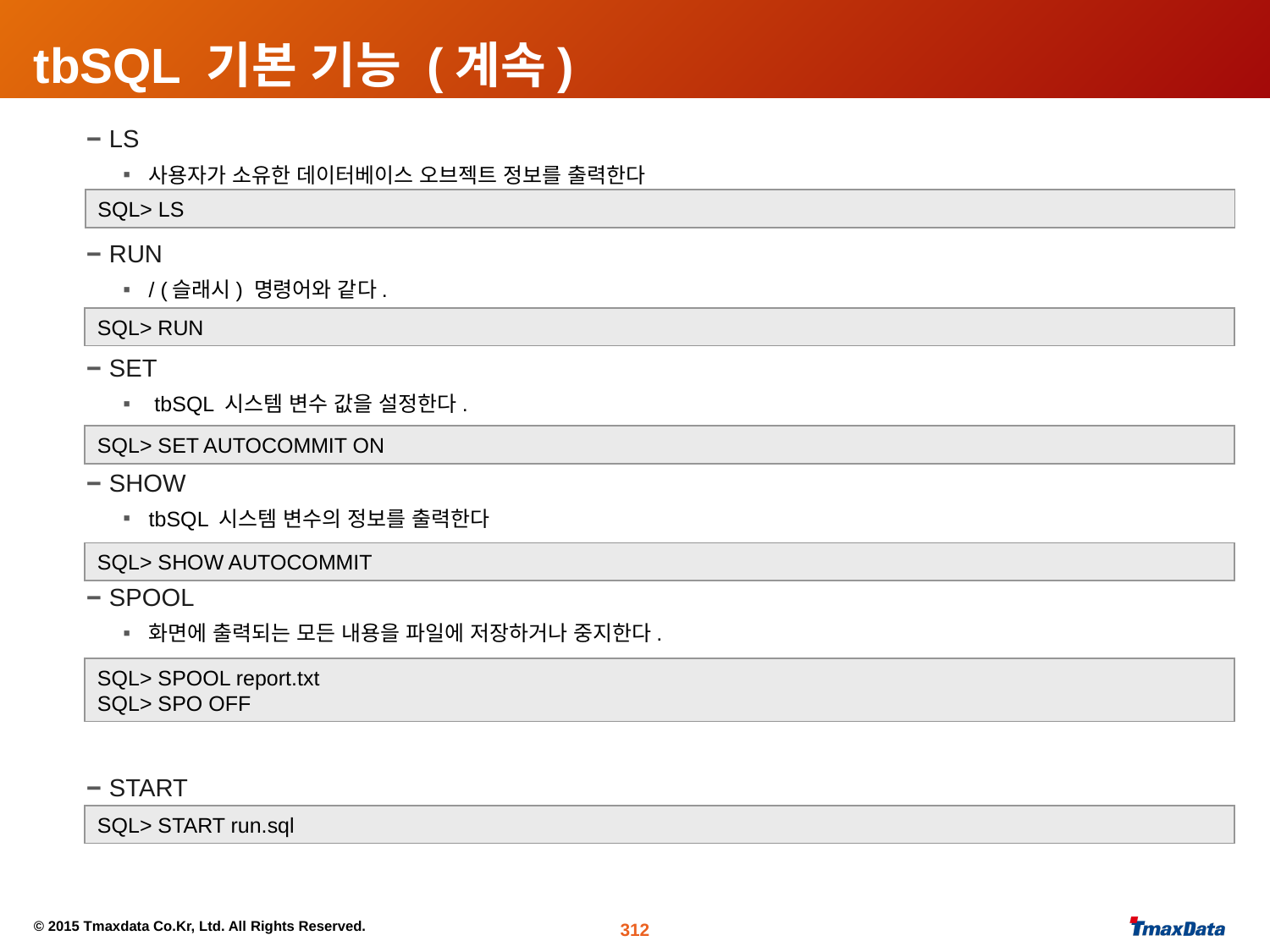

# tbSQL 기본 기능 (계속)
 LS
사용자가 소유한 데이터베이스 오브젝트 정보를 출력한다

 RUN
/ (슬래시) 명령어와 같다.

 SET
 tbSQL 시스템 변수 값을 설정한다.

 SHOW
tbSQL 시스템 변수의 정보를 출력한다

 SPOOL
화면에 출력되는 모든 내용을 파일에 저장하거나 중지한다.

 START
@ (at) 명령어와 같다.
SQL> LS
SQL> RUN
SQL> SET AUTOCOMMIT ON
SQL> SHOW AUTOCOMMIT
SQL> SPOOL report.txt
SQL> SPO OFF
SQL> START run.sql